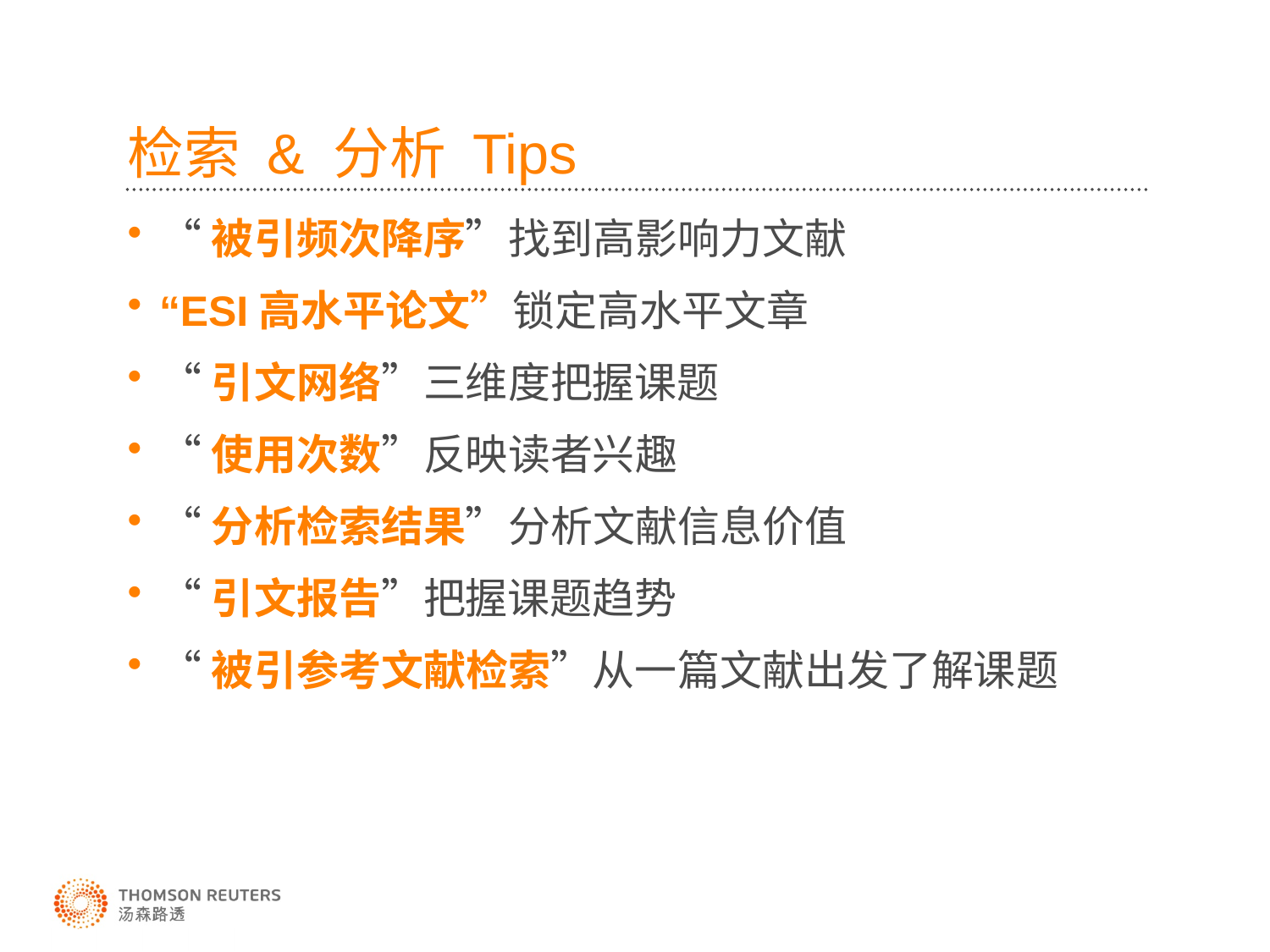

# 检索 & 分析 Tips
“被引频次降序”找到高影响力文献
“ESI高水平论文”锁定高水平文章
“引文网络”三维度把握课题
“使用次数”反映读者兴趣
“分析检索结果”分析文献信息价值
“引文报告”把握课题趋势
“被引参考文献检索”从一篇文献出发了解课题